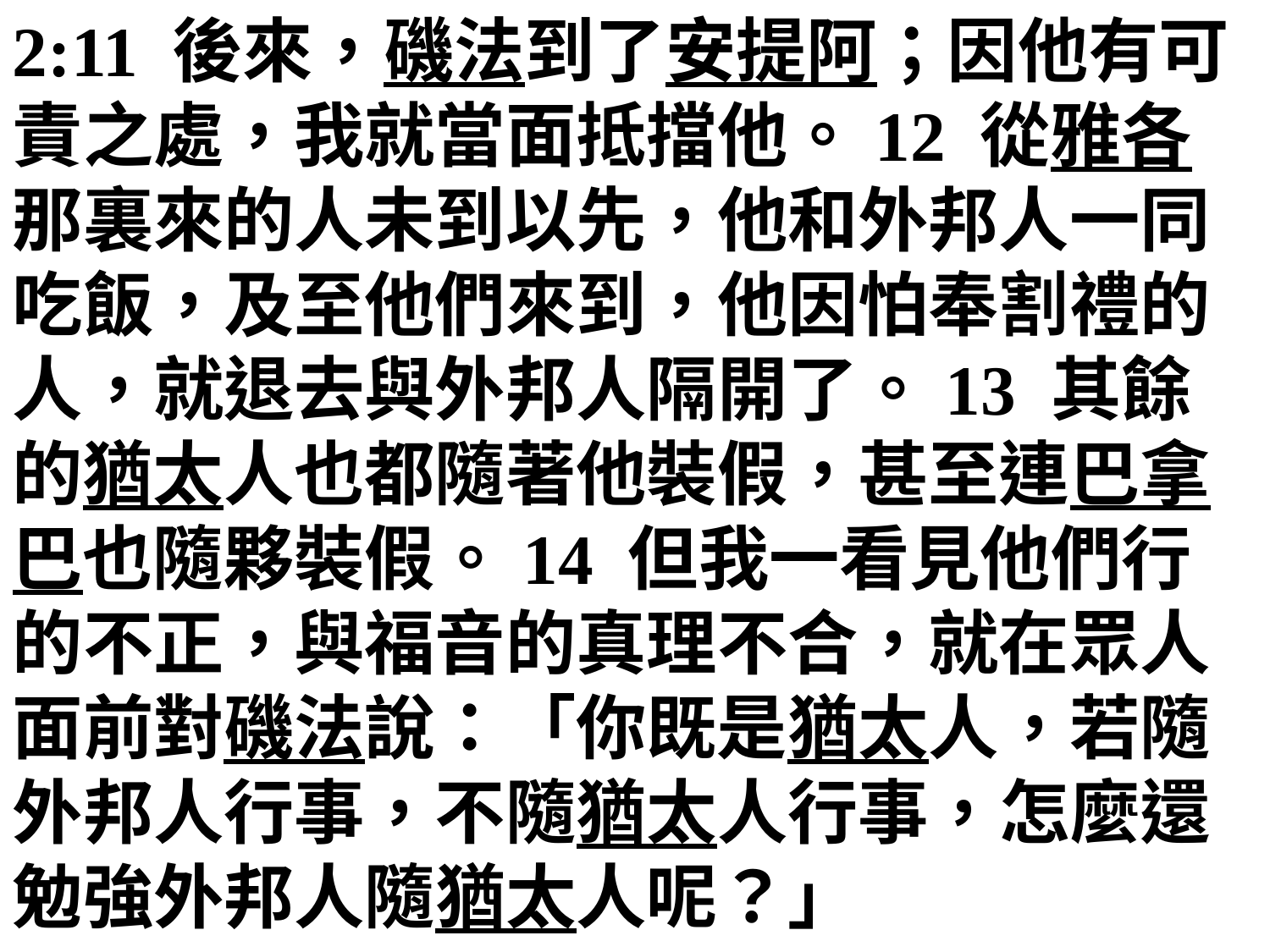

2:11 後來，磯法到了安提阿；因他有可責之處，我就當面抵擋他。12 從雅各那裏來的人未到以先，他和外邦人一同吃飯，及至他們來到，他因怕奉割禮的人，就退去與外邦人隔開了。13 其餘的猶太人也都隨著他裝假，甚至連巴拿巴也隨夥裝假。14 但我一看見他們行的不正，與福音的真理不合，就在眾人面前對磯法說：「你既是猶太人，若隨外邦人行事，不隨猶太人行事，怎麼還勉強外邦人隨猶太人呢？」